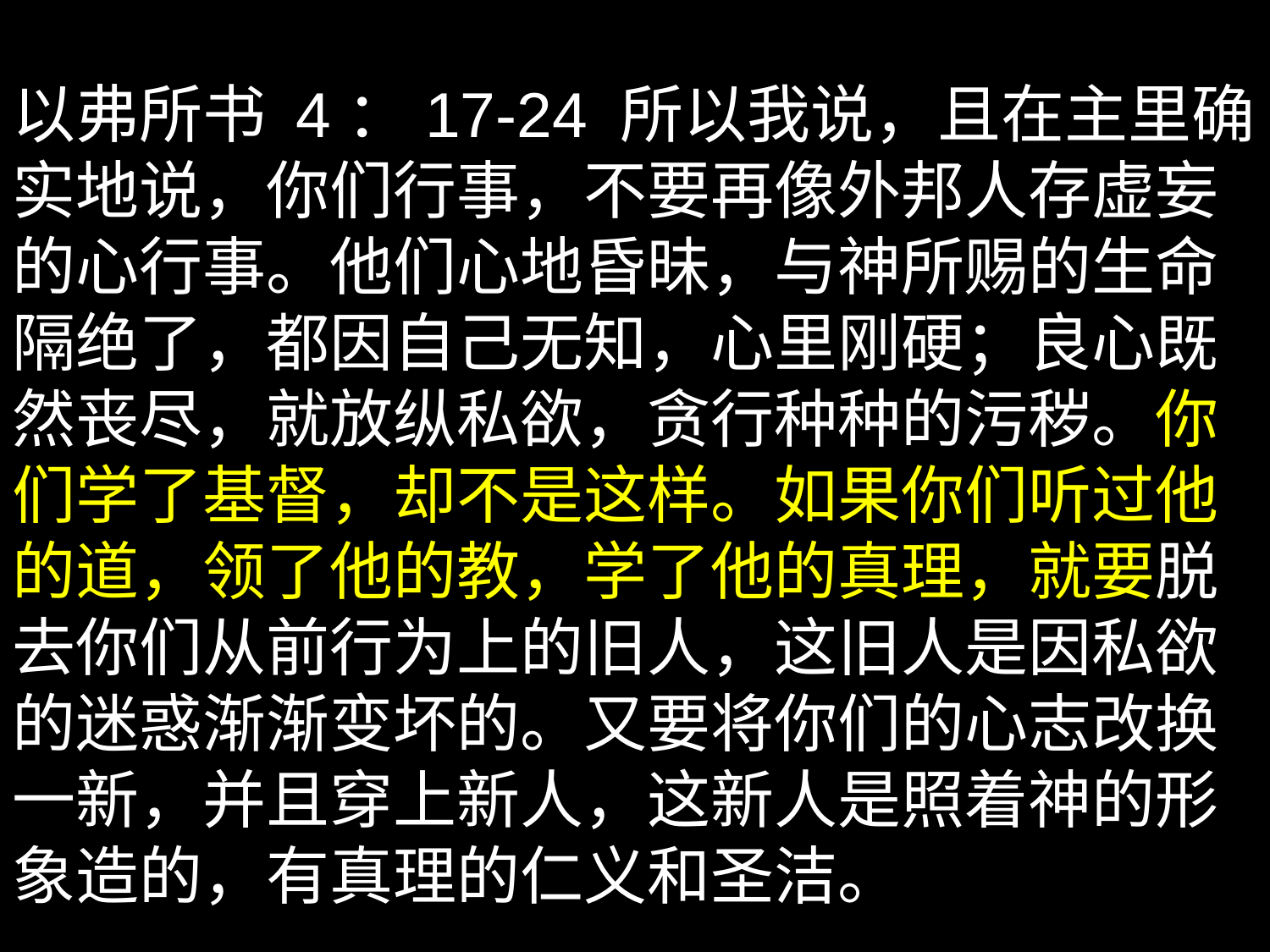

以弗所书 4：17-24 所以我说，且在主里确实地说，你们行事，不要再像外邦人存虚妄的心行事。他们心地昏昧，与神所赐的生命隔绝了，都因自己无知，心里刚硬；良心既然丧尽，就放纵私欲，贪行种种的污秽。你们学了基督，却不是这样。如果你们听过他的道，领了他的教，学了他的真理，就要脱去你们从前行为上的旧人，这旧人是因私欲的迷惑渐渐变坏的。又要将你们的心志改换一新，并且穿上新人，这新人是照着神的形象造的，有真理的仁义和圣洁。